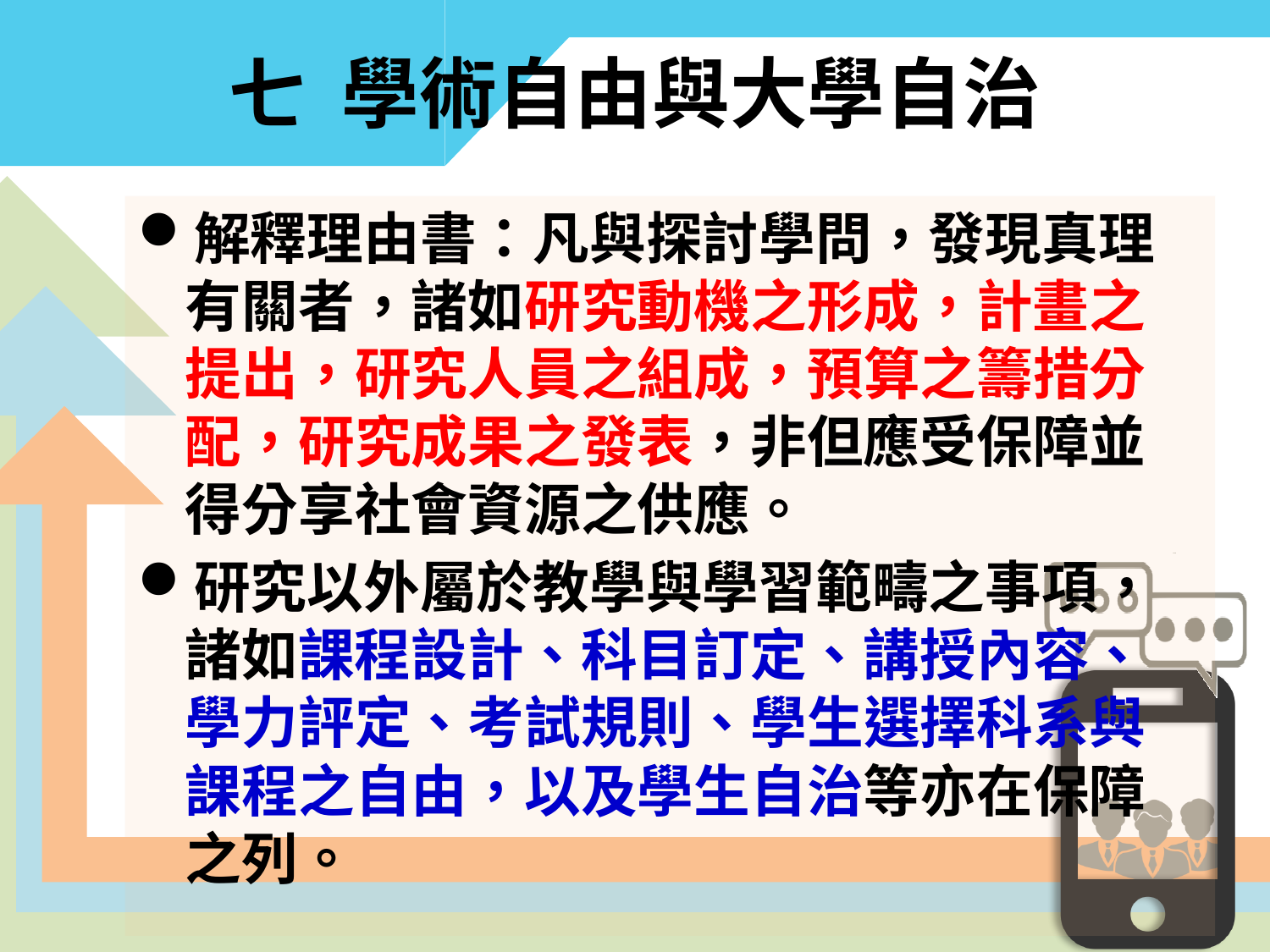

# 七  學術自由與大學自治
解釋理由書：凡與探討學問，發現真理有關者，諸如研究動機之形成，計畫之提出，研究人員之組成，預算之籌措分配，研究成果之發表，非但應受保障並得分享社會資源之供應。
研究以外屬於教學與學習範疇之事項，諸如課程設計、科目訂定、講授內容、學力評定、考試規則、學生選擇科系與課程之自由，以及學生自治等亦在保障之列。